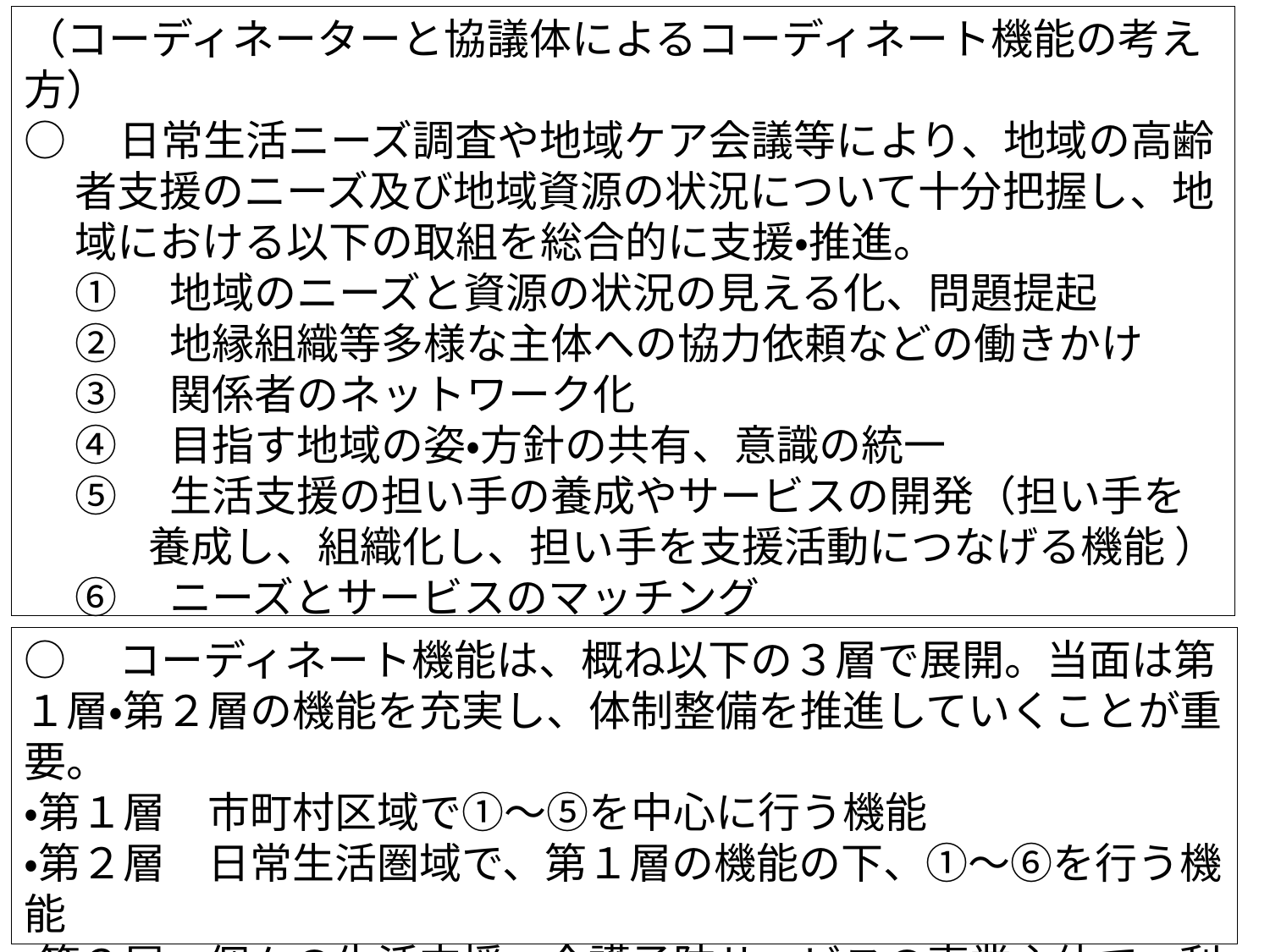

（コーディネーターと協議体によるコーディネート機能の考え方）
○　日常生活ニーズ調査や地域ケア会議等により、地域の高齢者支援のニーズ及び地域資源の状況について十分把握し、地域における以下の取組を総合的に支援・推進。
①　地域のニーズと資源の状況の見える化、問題提起
②　地縁組織等多様な主体への協力依頼などの働きかけ
③　関係者のネットワーク化
④　目指す地域の姿・方針の共有、意識の統一
⑤　生活支援の担い手の養成やサービスの開発（担い手を養成し、組織化し、担い手を支援活動につなげる機能 ）
⑥　ニーズとサービスのマッチング
○　コーディネート機能は、概ね以下の３層で展開。当面は第１層・第２層の機能を充実し、体制整備を推進していくことが重要。
・第１層　市町村区域で①～⑤を中心に行う機能
・第２層　日常生活圏域で、第１層の機能の下、①～⑥を行う機能
・第３層　個々の生活支援、介護予防サービスの事業主体で、利用者と提供者をマッチングする機能